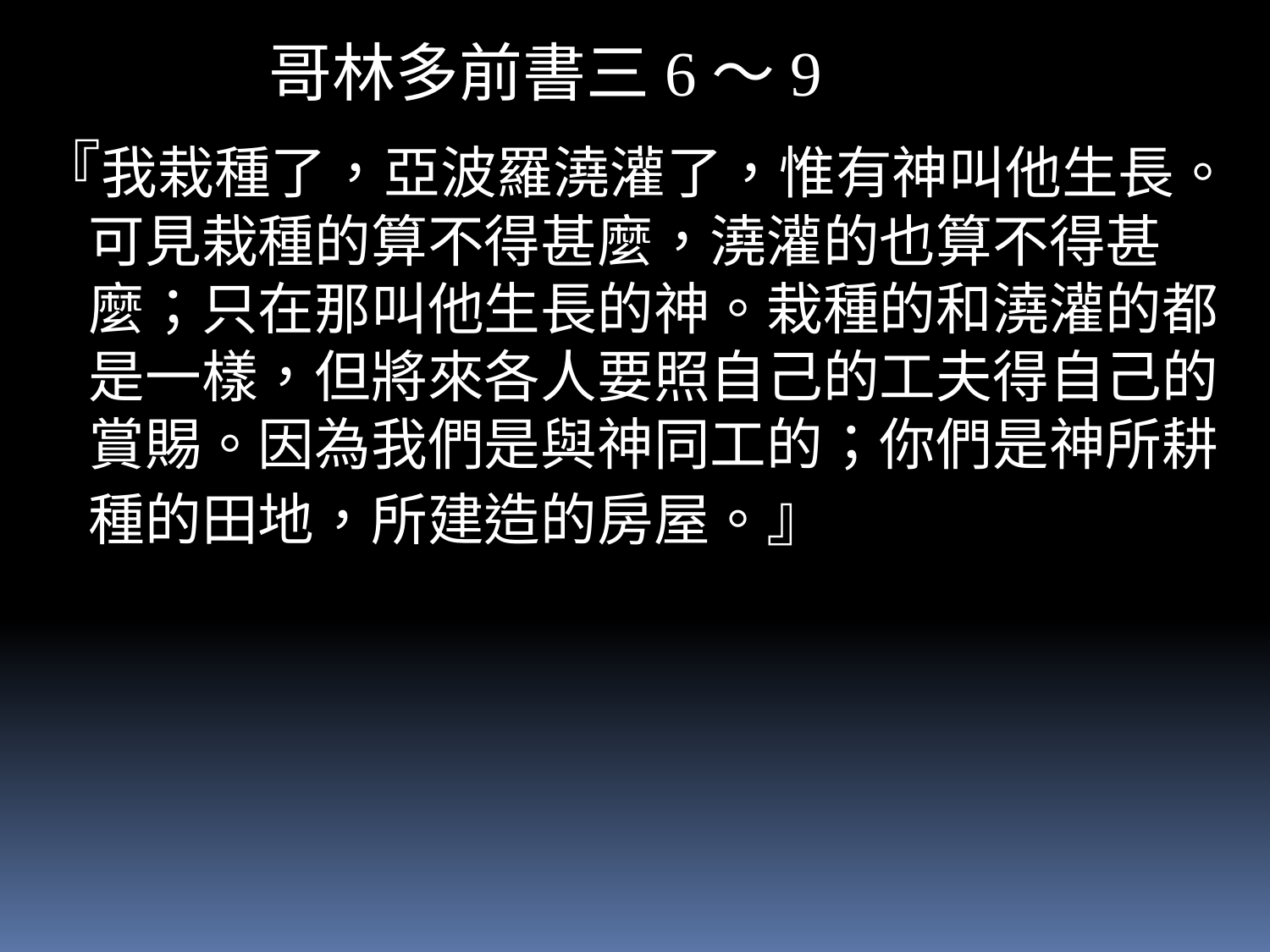

哥林多前書三6～9
『我栽種了，亞波羅澆灌了，惟有神叫他生長。可見栽種的算不得甚麼，澆灌的也算不得甚麼；只在那叫他生長的神。栽種的和澆灌的都是一樣，但將來各人要照自己的工夫得自己的賞賜。因為我們是與神同工的；你們是神所耕種的田地，所建造的房屋。』